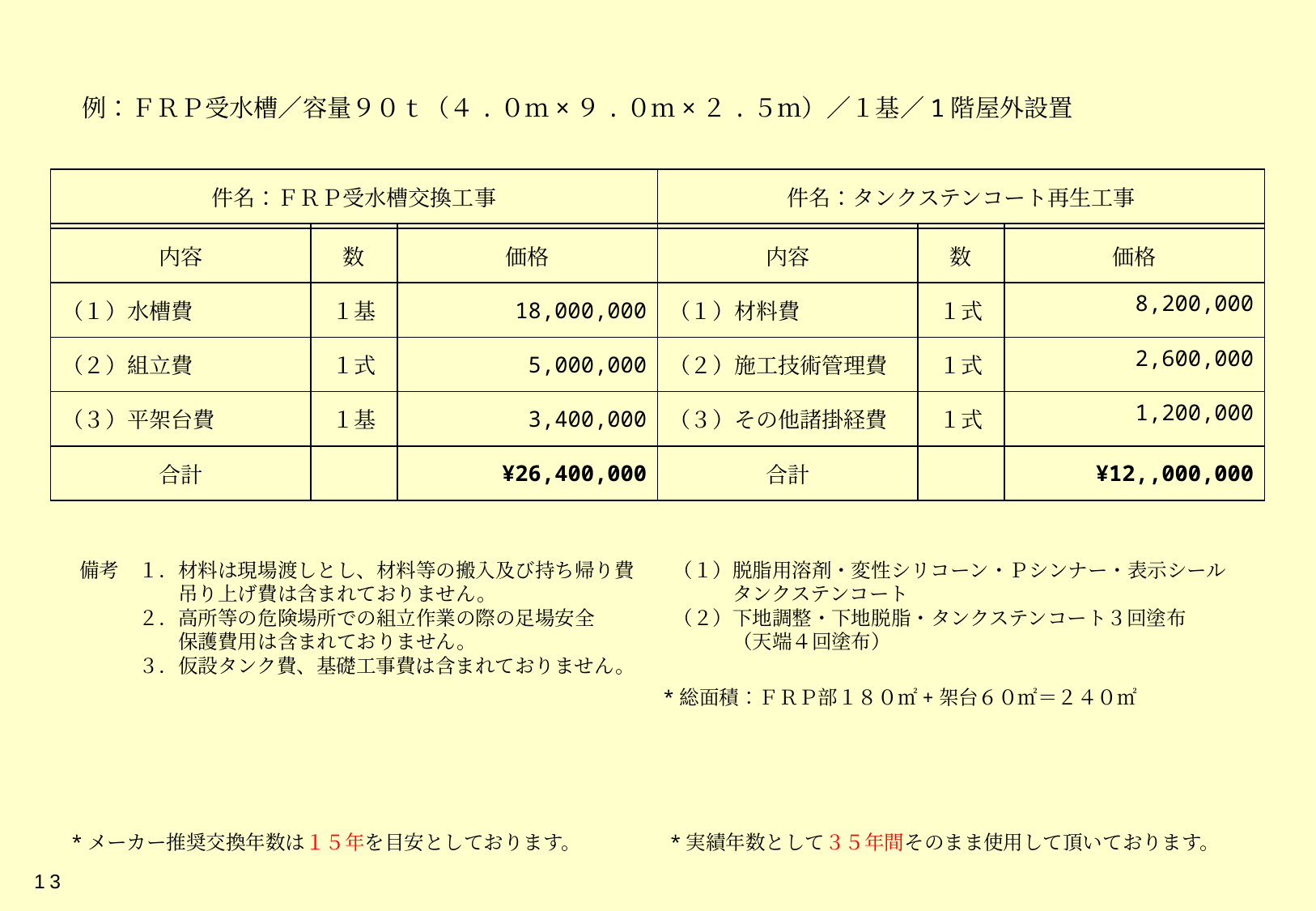

例：ＦＲＰ受水槽／容量９０ｔ（４.０ｍ×９.０ｍ×２.５ｍ）／１基／1階屋外設置
| 件名：ＦＲＰ受水槽交換工事 |  |  | 件名：タンクステンコート再生工事 |  |  |
| --- | --- | --- | --- | --- | --- |
|  |  |  |  |  |  |
| 内容 | 数 | 価格 | 内容 | 数 | 価格 |
| （１）水槽費 | １基 | 18,000,000 | （１）材料費 | １式 | 8,200,000 |
| （２）組立費 | １式 | 5,000,000 | （２）施工技術管理費 | １式 | 2,600,000 |
| （３）平架台費 | １基 | 3,400,000 | （３）その他諸掛経費 | １式 | 1,200,000 |
| 合計 |  | ¥26,400,000 | 合計 |  | ¥12,,000,000 |
備考　１．材料は現場渡しとし、材料等の搬入及び持ち帰り費
　　　　　吊り上げ費は含まれておりません。
　　　２．高所等の危険場所での組立作業の際の足場安全
　　　　　保護費用は含まれておりません。
　　　３．仮設タンク費、基礎工事費は含まれておりません。
（１）脱脂用溶剤・変性シリコーン・Ｐシンナー・表示シール
　　　タンクステンコート
（２）下地調整・下地脱脂・タンクステンコート３回塗布
　　　（天端４回塗布）
*総面積：ＦＲＰ部１８０㎡+架台６０㎡＝２４０㎡
*メーカー推奨交換年数は１５年を目安としております。
*実績年数として３５年間そのまま使用して頂いております。
13